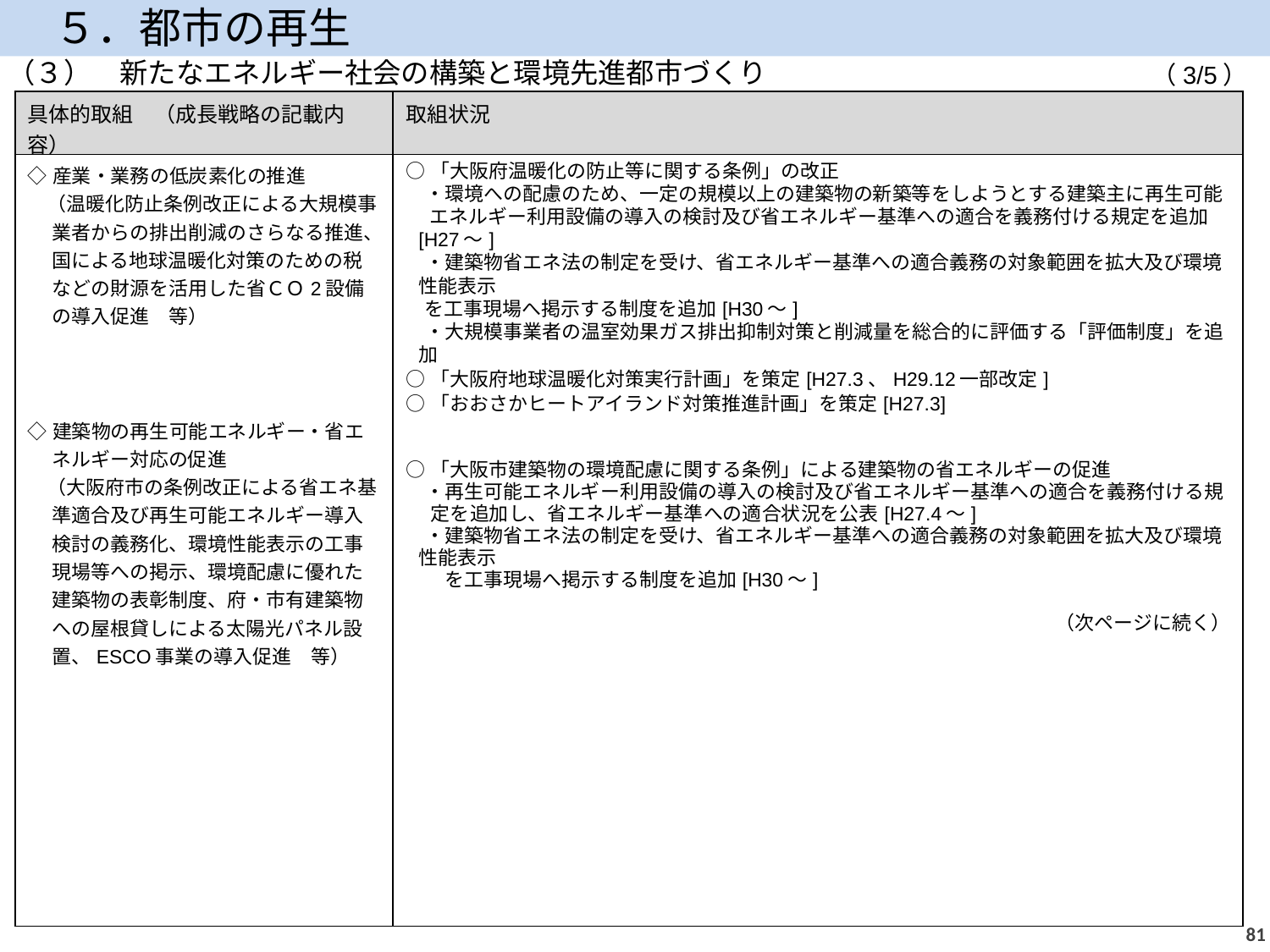

５．都市の再生
（３）　新たなエネルギー社会の構築と環境先進都市づくり
（3/5）
| 具体的取組　（成長戦略の記載内容） | 取組状況 |
| --- | --- |
| ◇産業・業務の低炭素化の推進 　（温暖化防止条例改正による大規模事業者からの排出削減のさらなる推進、国による地球温暖化対策のための税などの財源を活用した省ＣＯ2設備の導入促進　等） ◇建築物の再生可能エネルギー・省エネルギー対応の促進 　（大阪府市の条例改正による省エネ基準適合及び再生可能エネルギー導入検討の義務化、環境性能表示の工事現場等への掲示、環境配慮に優れた建築物の表彰制度、府・市有建築物への屋根貸しによる太陽光パネル設置、ESCO事業の導入促進　等） | ○「大阪府温暖化の防止等に関する条例」の改正 　・環境への配慮のため、一定の規模以上の建築物の新築等をしようとする建築主に再生可能 　 エネルギー利用設備の導入の検討及び省エネルギー基準への適合を義務付ける規定を追加[H27～] 　・建築物省エネ法の制定を受け、省エネルギー基準への適合義務の対象範囲を拡大及び環境性能表示 を工事現場へ掲示する制度を追加[H30～] 　・大規模事業者の温室効果ガス排出抑制対策と削減量を総合的に評価する「評価制度」を追加 ○「大阪府地球温暖化対策実行計画」を策定[H27.3、H29.12一部改定] ○「おおさかヒートアイランド対策推進計画」を策定[H27.3] ○「大阪市建築物の環境配慮に関する条例」による建築物の省エネルギーの促進 　・再生可能エネルギー利用設備の導入の検討及び省エネルギー基準への適合を義務付ける規定を追加し、省エネルギー基準への適合状況を公表[H27.4～] 　・建築物省エネ法の制定を受け、省エネルギー基準への適合義務の対象範囲を拡大及び環境性能表示 　　を工事現場へ掲示する制度を追加[H30～] （次ページに続く） |
81